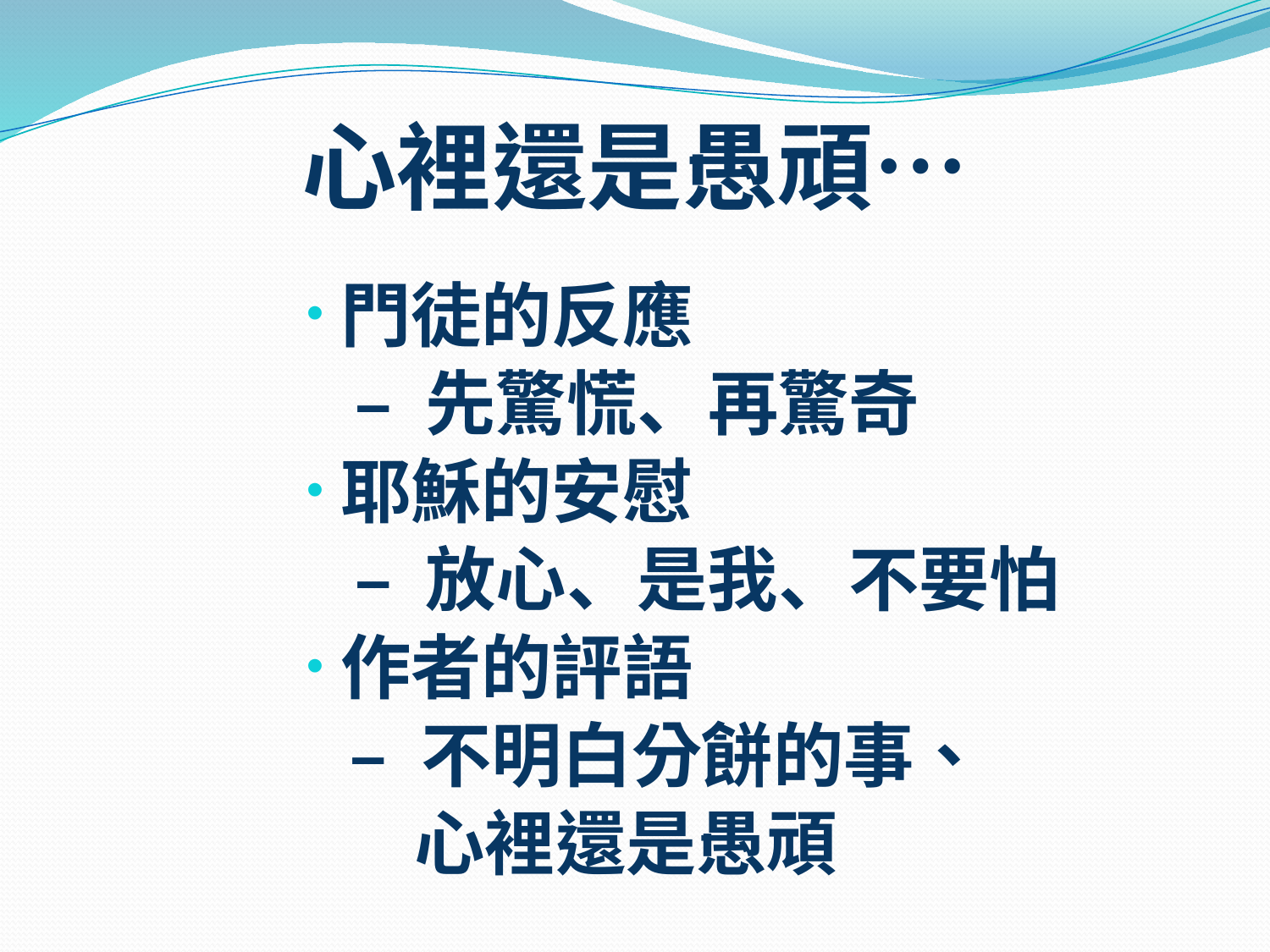

# 心裡還是愚頑…
門徒的反應
   – 先驚慌、再驚奇
耶穌的安慰
   – 放心、是我、不要怕
作者的評語
– 不明白分餅的事、
   心裡還是愚頑